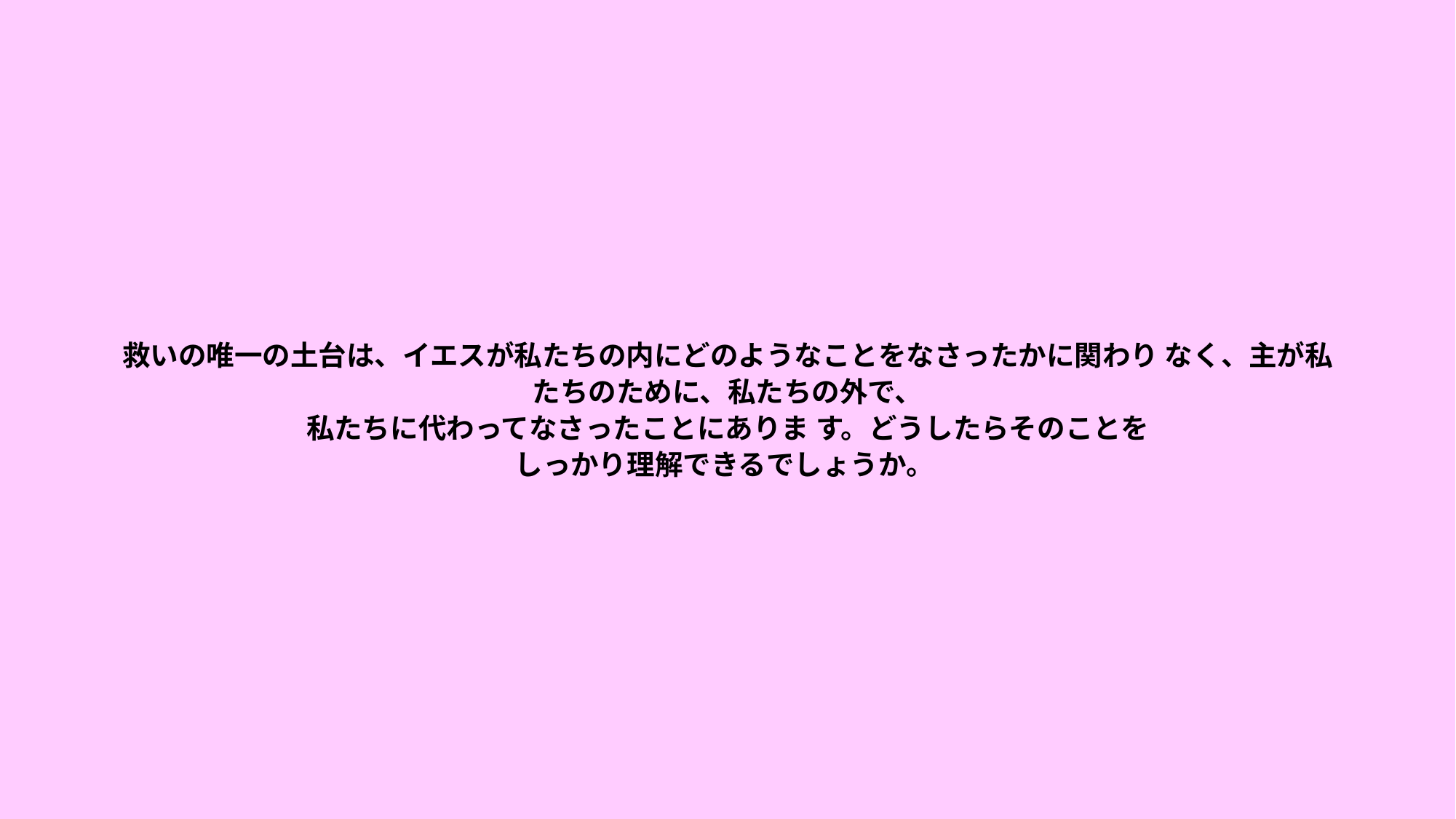

# 救いの唯一の土台は、イエスが私たちの内にどのようなことをなさったかに関わり なく、主が私たちのために、私たちの外で、 私たちに代わってなさったことにありま す。どうしたらそのことを しっかり理解できるでしょうか。